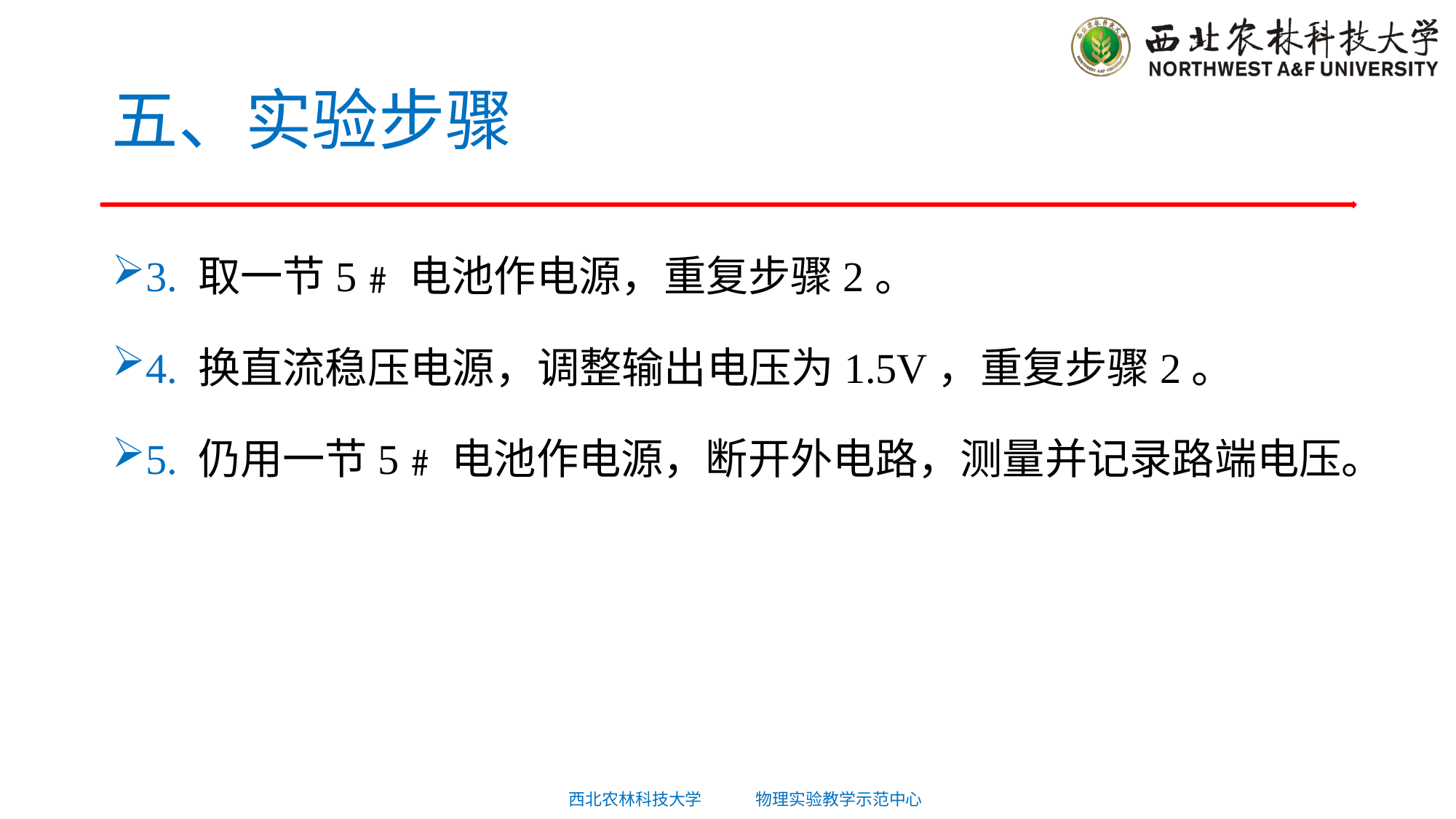

# 五、实验步骤
3. 取一节5﹟电池作电源，重复步骤2。
4. 换直流稳压电源，调整输出电压为1.5V，重复步骤2。
5. 仍用一节5﹟电池作电源，断开外电路，测量并记录路端电压。